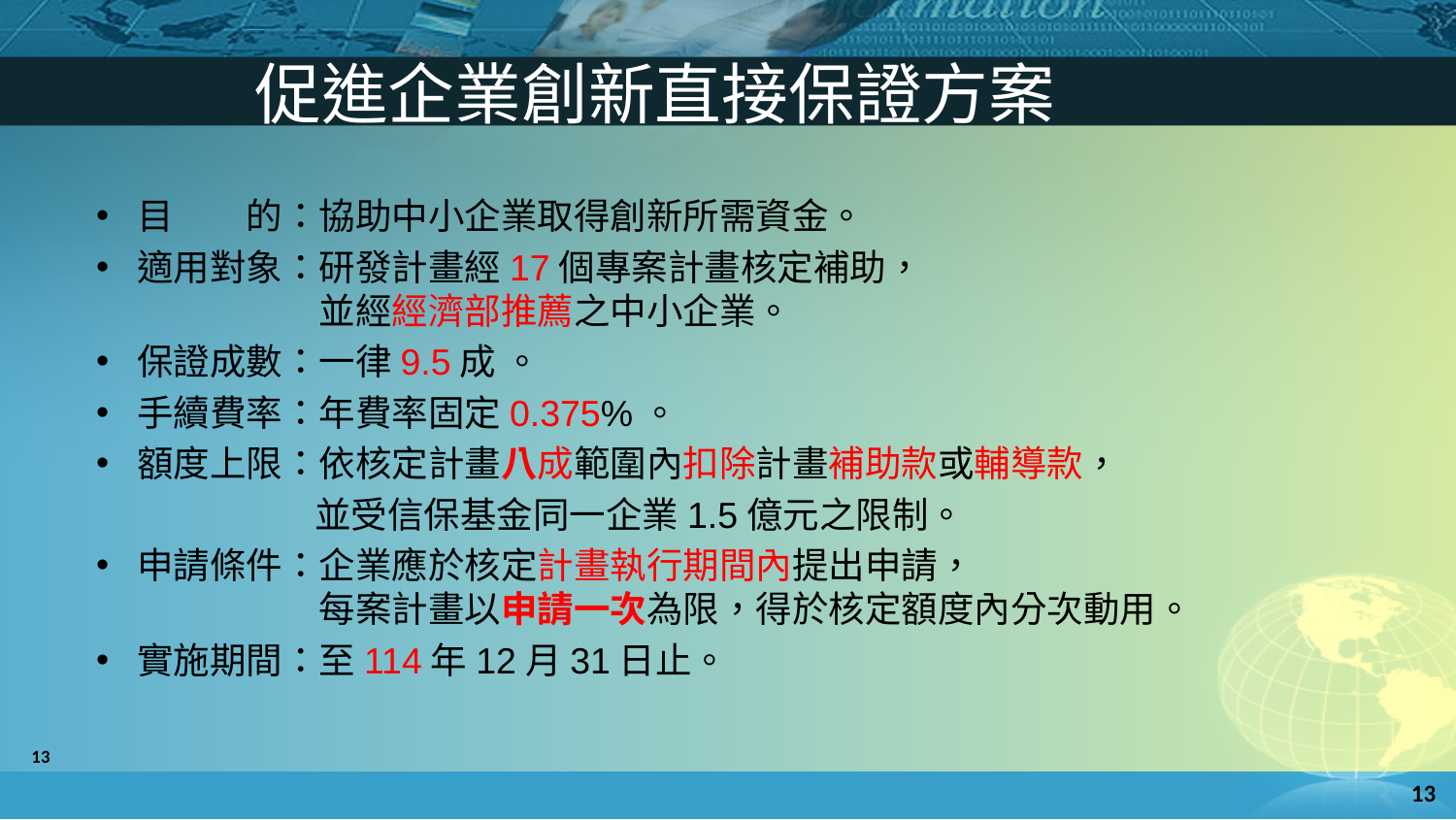

促進企業創新直接保證方案
目　　的：協助中小企業取得創新所需資金。
適用對象：研發計畫經17個專案計畫核定補助，
　　　　　並經經濟部推薦之中小企業。
保證成數：一律9.5成 。
手續費率：年費率固定0.375%。
額度上限：依核定計畫八成範圍內扣除計畫補助款或輔導款，
　　　　　　並受信保基金同一企業1.5億元之限制。
申請條件：企業應於核定計畫執行期間內提出申請，
　　　　　每案計畫以申請一次為限，得於核定額度內分次動用。
實施期間：至114年12月31日止。

13